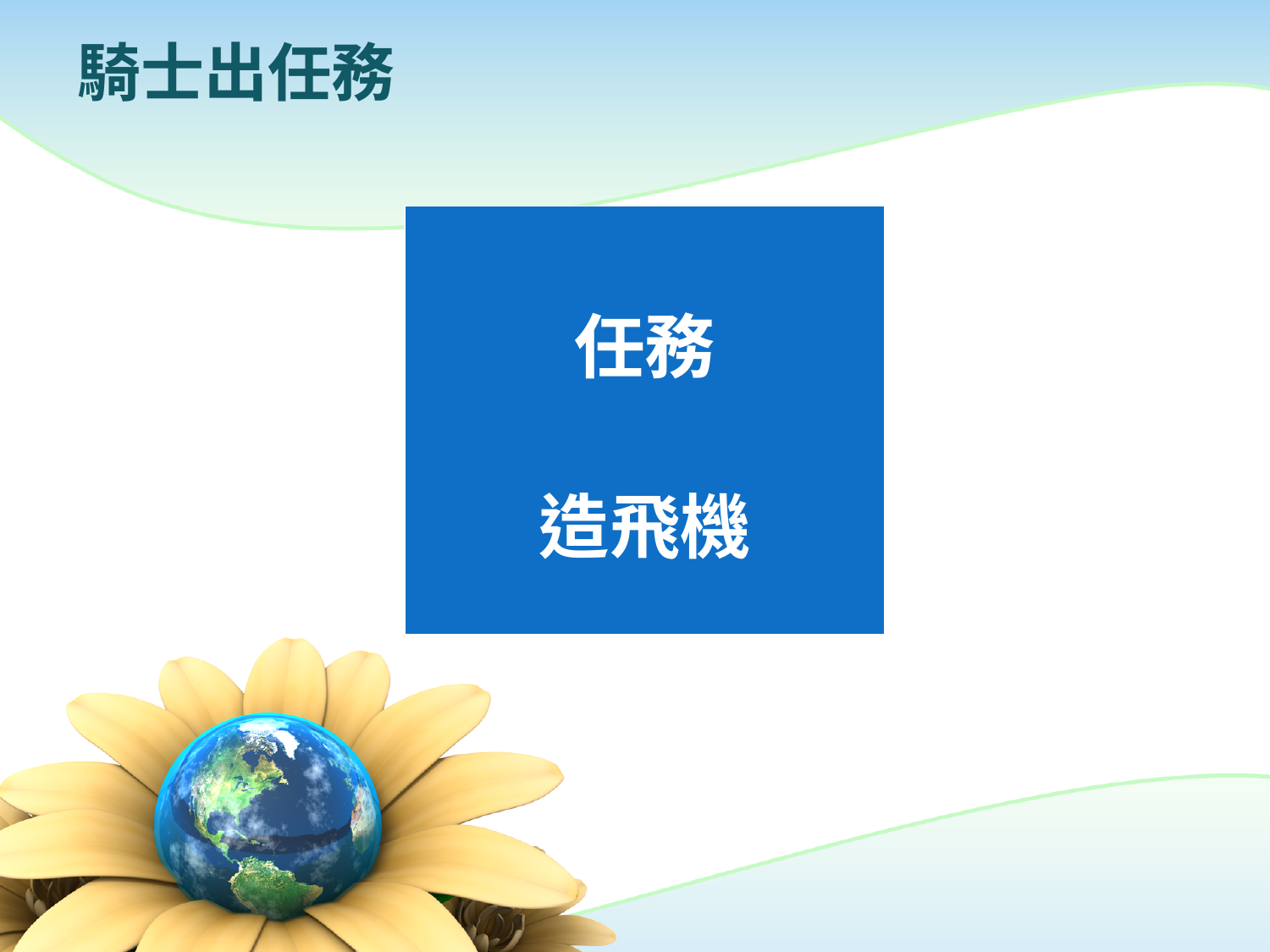

# 騎士出任務
| 任務 造飛機 |
| --- |